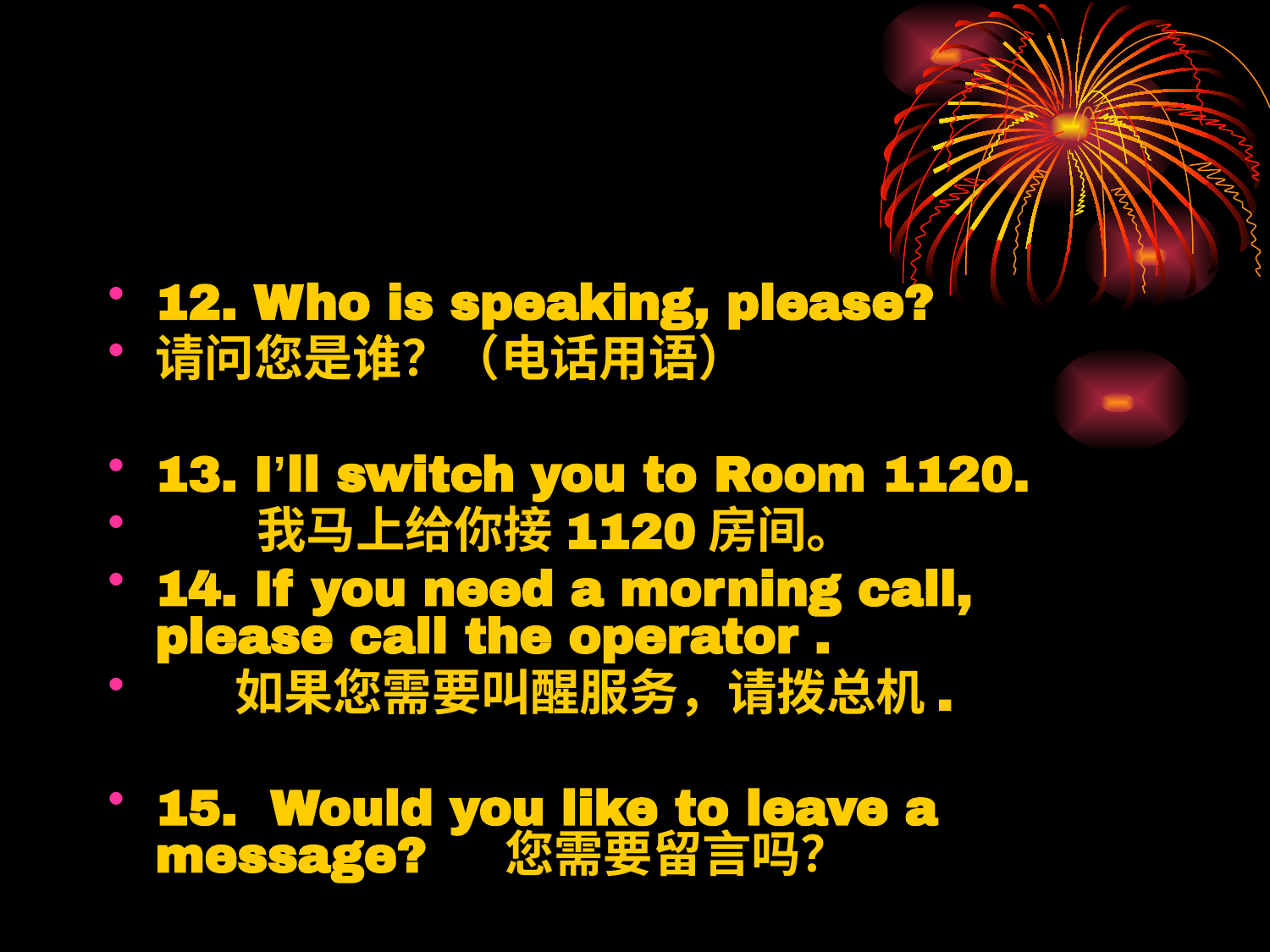

12. Who is speaking, please?
请问您是谁？（电话用语）

13. I’ll switch you to Room 1120.
        我马上给你接1120房间。
14. If you need a morning call, please call the operator .
      如果您需要叫醒服务，请拨总机.

15.  Would you like to leave a   message?    您需要留言吗？